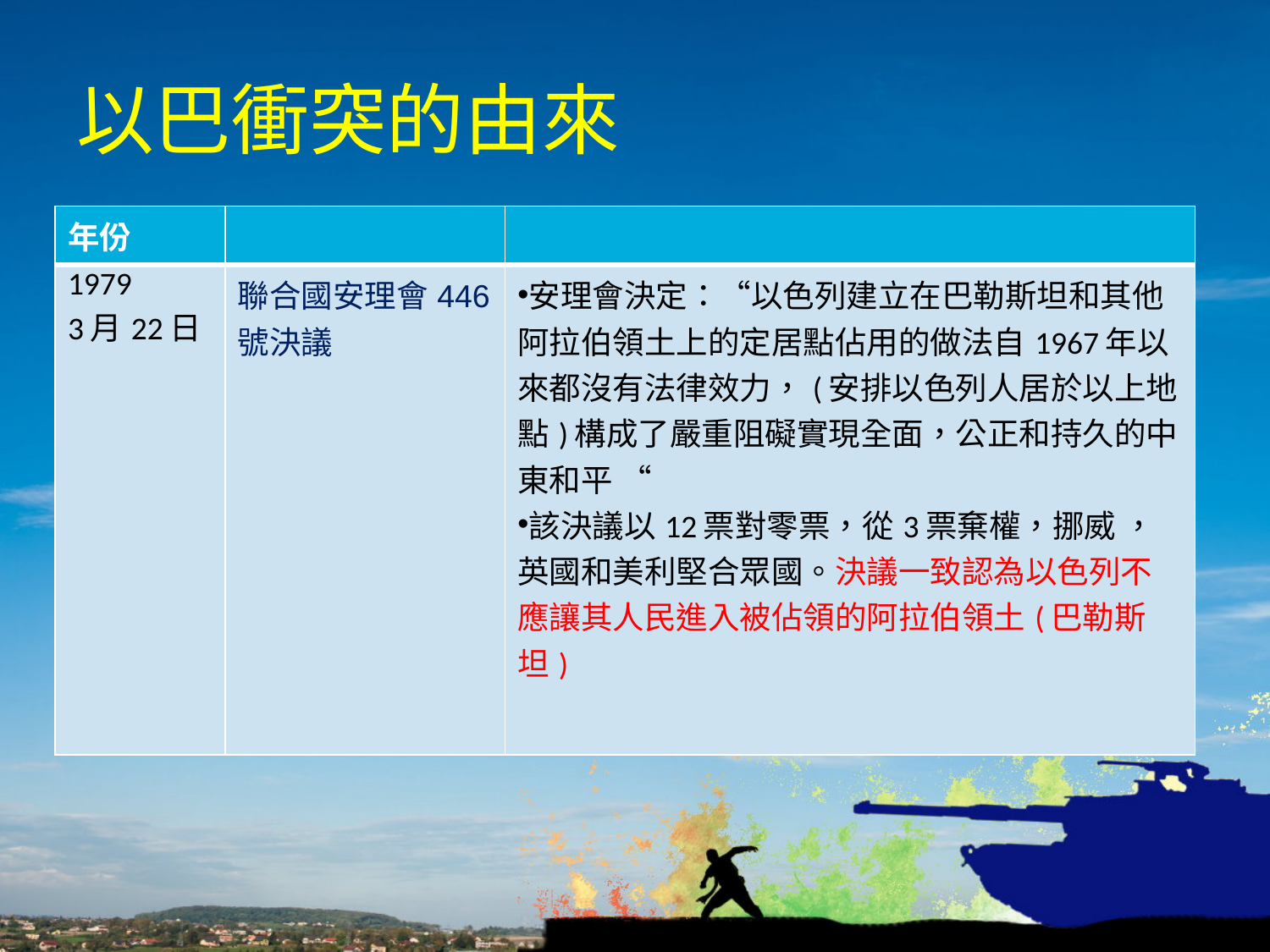

# 以巴衝突的由來
| 年份 |  |  |
| --- | --- | --- |
| 1979 3月22日 | 聯合國安理會446號決議 | 安理會決定：“以色列建立在巴勒斯坦和其他阿拉伯領土上的定居點佔用的做法自1967年以來都沒有法律效力，(安排以色列人居於以上地點)構成了嚴重阻礙實現全面，公正和持久的中東和平 “ 該決議以12票對零票，從3票棄權，挪威 ，英國和美利堅合眾國。決議一致認為以色列不應讓其人民進入被佔領的阿拉伯領土(巴勒斯坦) |